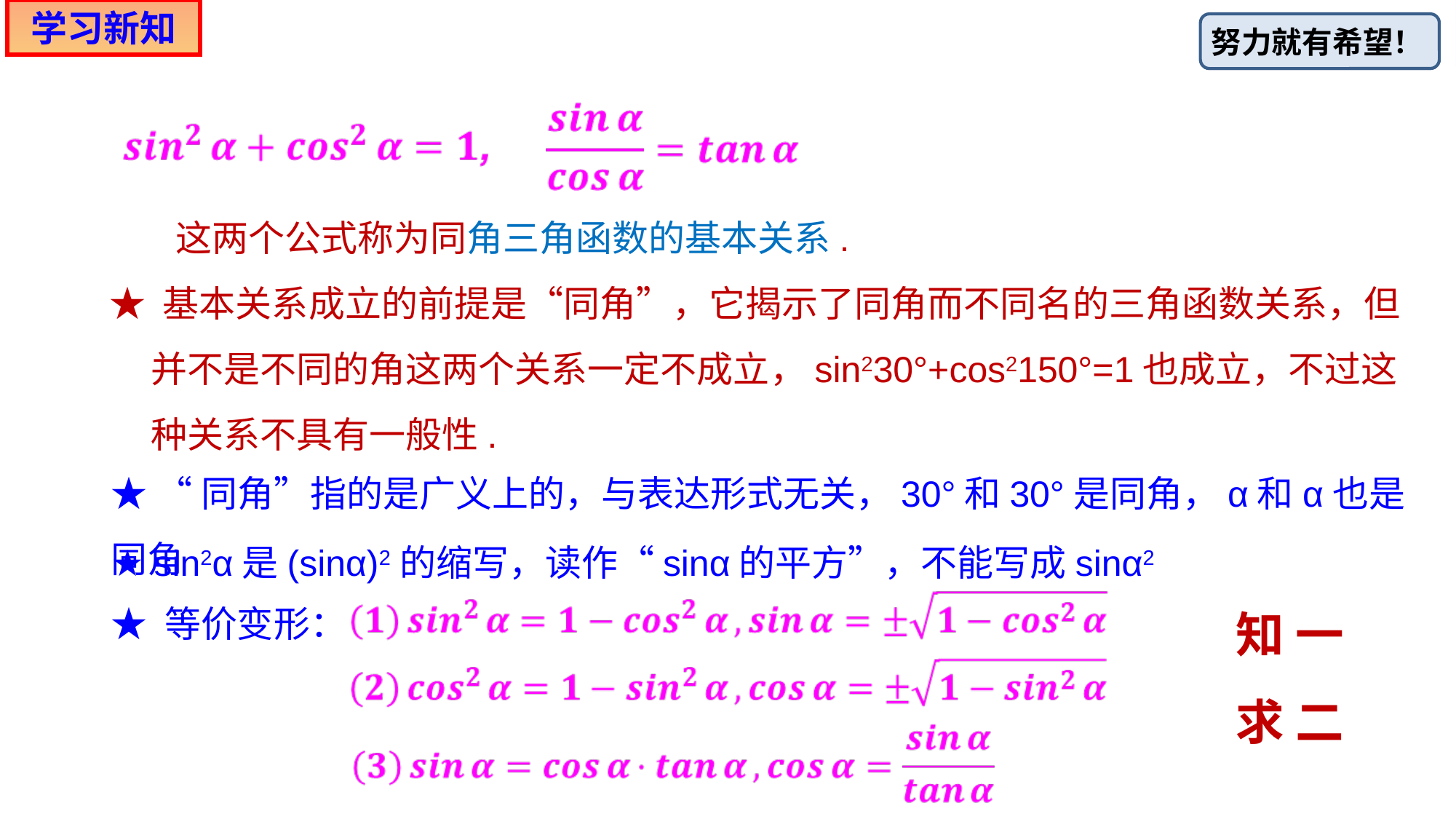

学习新知

       这两个公式称为同角三角函数的基本关系.
★ 基本关系成立的前提是“同角”，它揭示了同角而不同名的三角函数关系，但
    并不是不同的角这两个关系一定不成立，sin230°+cos2150°=1也成立，不过这
    种关系不具有一般性.
★ “同角”指的是广义上的，与表达形式无关，30°和30°是同角，α和α也是同角
★ sin2α是(sinα)2的缩写，读作“sinα的平方”，不能写成sinα2
知 一
求 二
★ 等价变形：